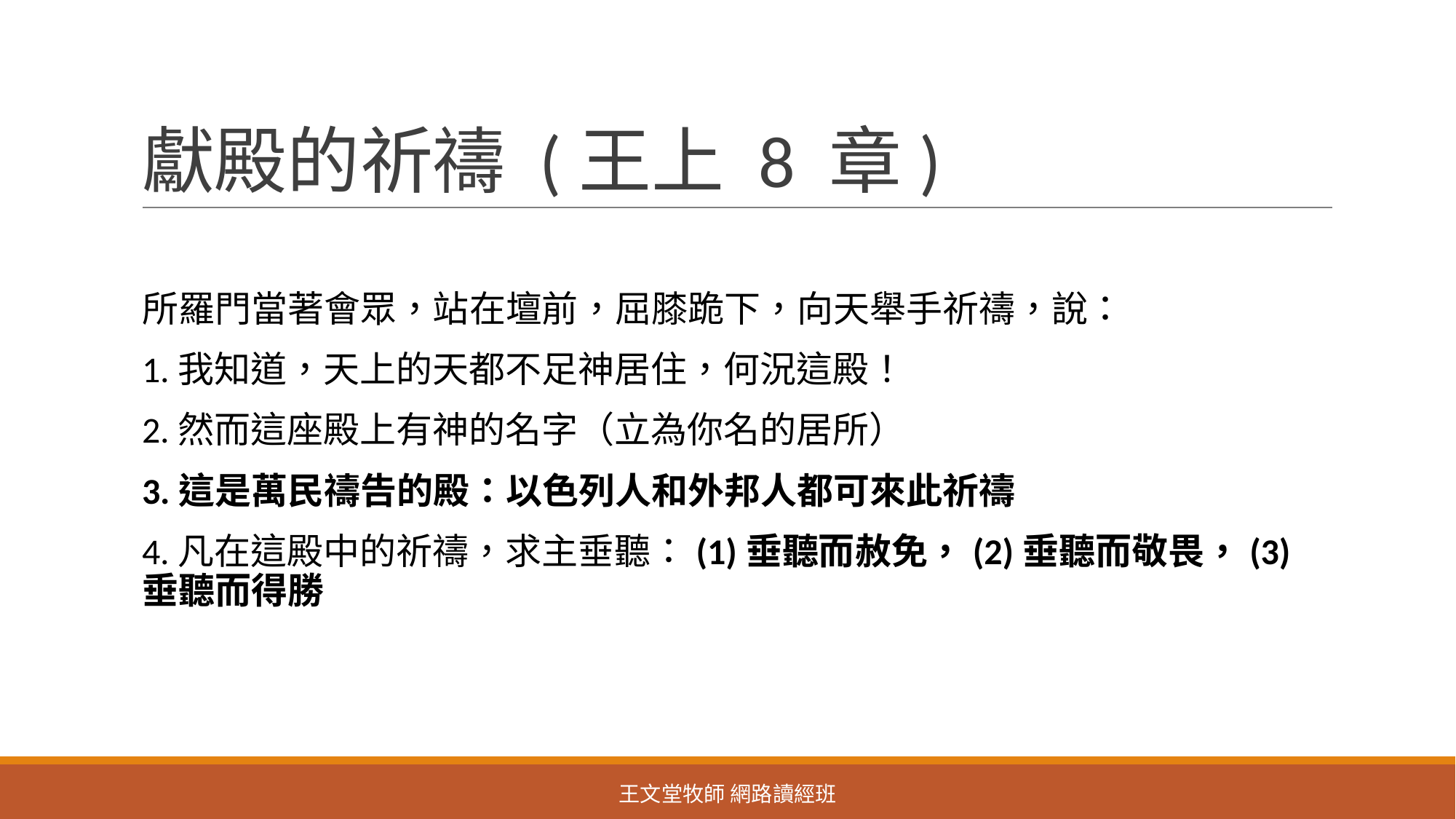

# 獻殿的祈禱 (王上 8 章)

所羅門當著會眾，站在壇前，屈膝跪下，向天舉手祈禱，說：
1.我知道，天上的天都不足神居住，何況這殿！
2.然而這座殿上有神的名字（立為你名的居所）
3.這是萬民禱告的殿：以色列人和外邦人都可來此祈禱
4.凡在這殿中的祈禱，求主垂聽：(1)垂聽而赦免，(2)垂聽而敬畏，(3)垂聽而得勝

王文堂牧師 網路讀經班